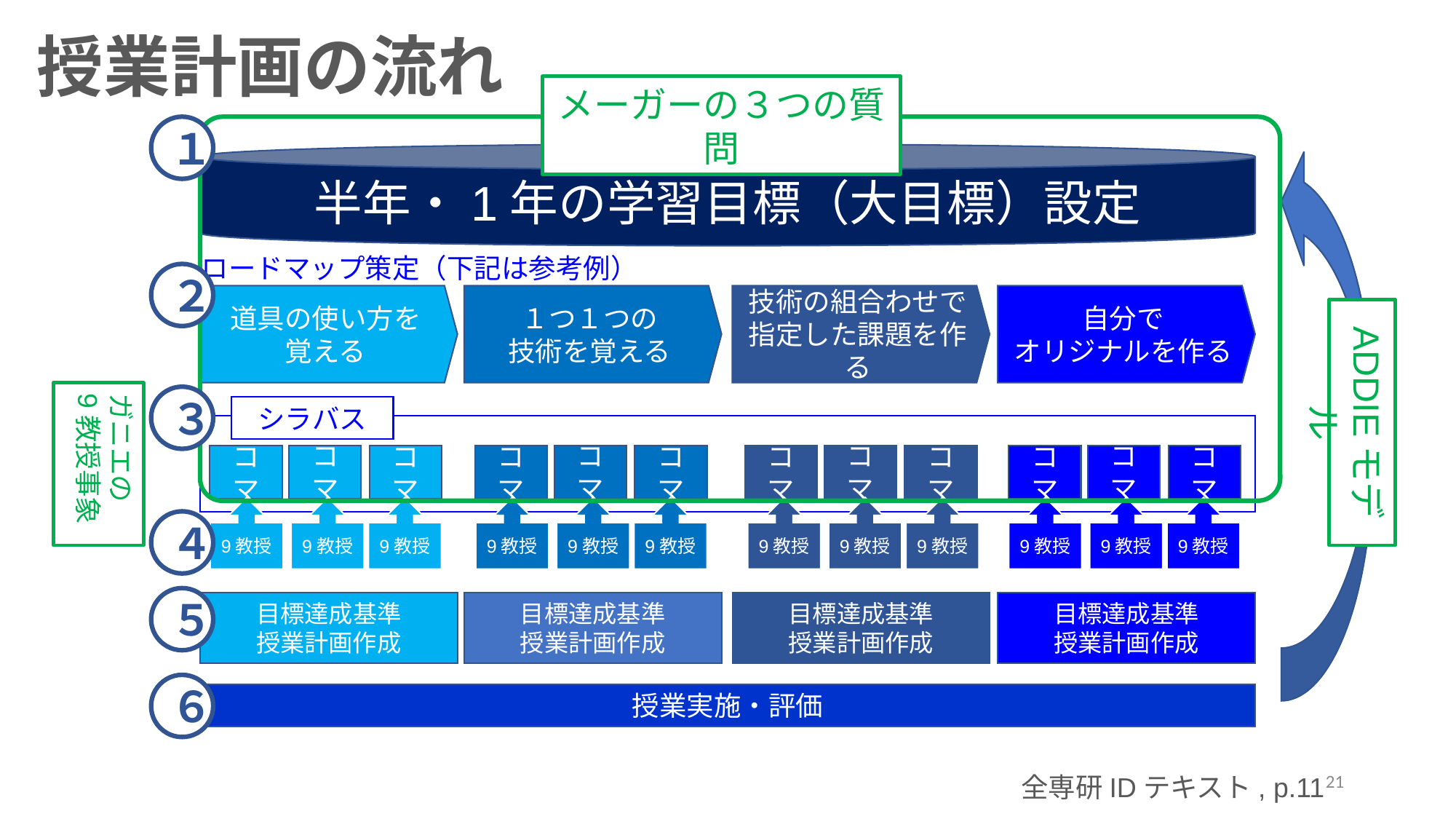

# 授業計画の流れ
メーガーの３つの質問
１

半年・1年の学習目標（大目標）設定

ロードマップ策定（下記は参考例）
道具の使い方を
覚える
１つ１つの
技術を覚える
技術の組合わせで
指定した課題を作る
自分で
オリジナルを作る
２
ADDIEモデル
ガニエの
9教授事象
３
シラバス

コマ
コマ
コマ
コマ
コマ
コマ
コマ
コマ
コマ
コマ
コマ
コマ
9教授
9教授
9教授
9教授
9教授
9教授
9教授
9教授
9教授
9教授
9教授
9教授
４
５
目標達成基準
授業計画作成
目標達成基準
授業計画作成
目標達成基準
授業計画作成
目標達成基準
授業計画作成
６
授業実施・評価
21
全専研IDテキスト, p.11